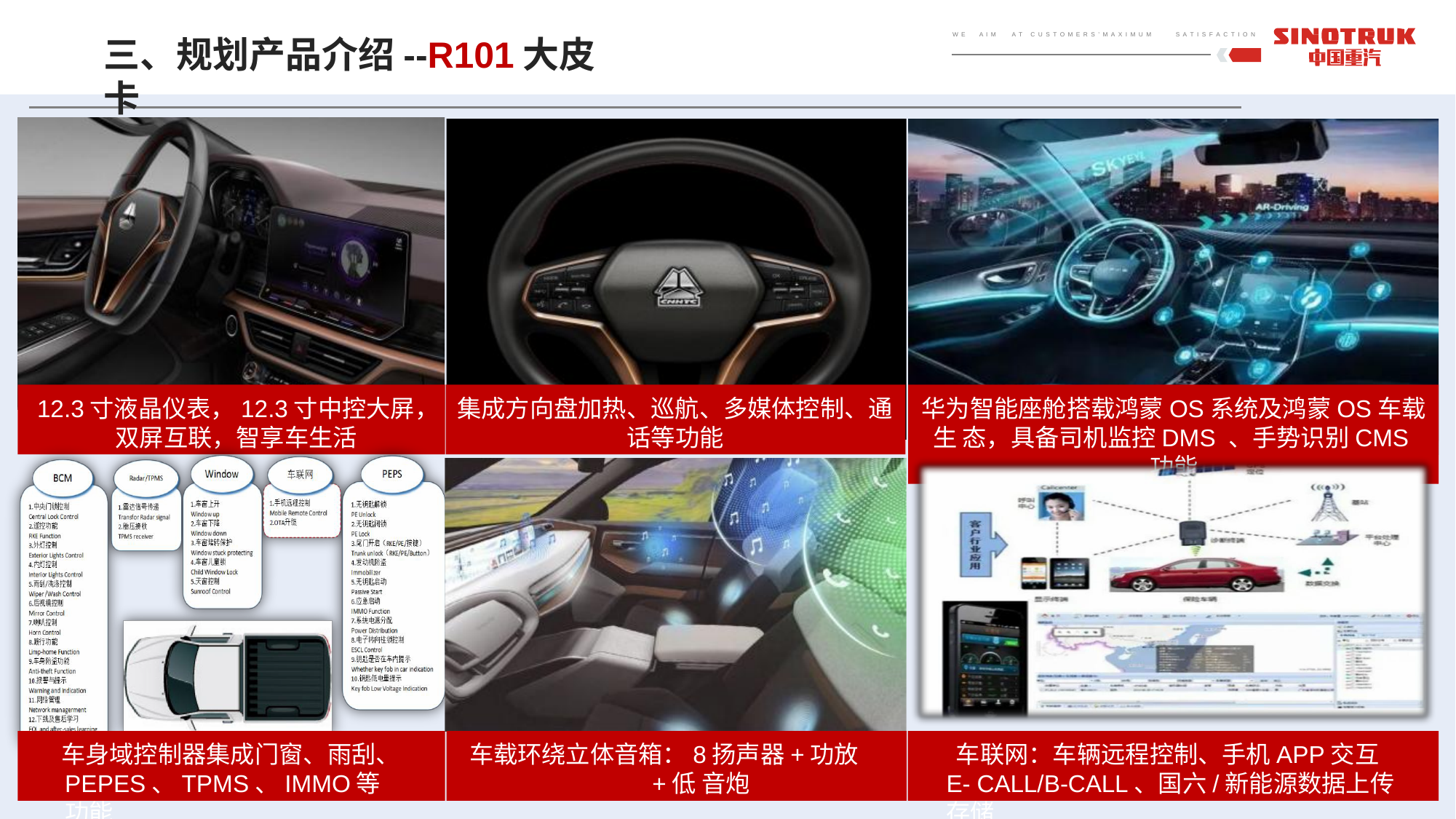

W  E
A  I  M
A  T     C  U  S  T  O  M  E  R  S  ’  M  A  X  I  M  U  M
S  A  T  I  S  F  A  C  T  I  O  N
三、规划产品介绍--R101大皮卡

12.3寸液晶仪表，12.3寸中控大屏， 双屏互联，智享车生活
集成方向盘加热、巡航、多媒体控制、通 话等功能
华为智能座舱搭载鸿蒙OS系统及鸿蒙OS车载生 态，具备司机监控DMS 、手势识别CMS功能
（预留）

车身域控制器集成门窗、雨刮、 PEPES、TPMS、IMMO等功能
车载环绕立体音箱：8扬声器+功放+低 音炮
车联网：车辆远程控制、手机APP交互E- CALL/B-CALL、国六/新能源数据上传存储